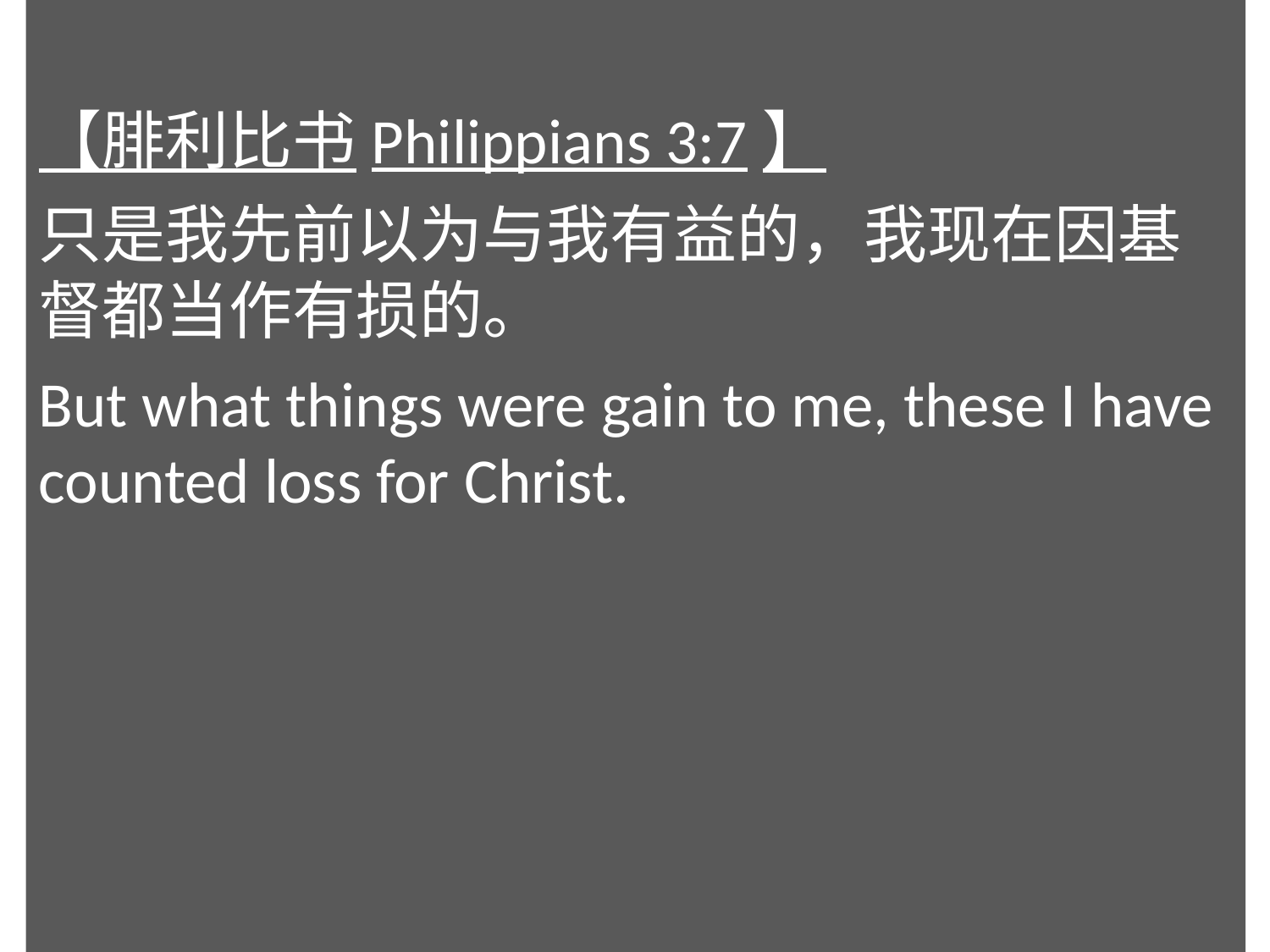

【腓利比书Philippians 3:7】
只是我先前以为与我有益的，我现在因基督都当作有损的。
But what things were gain to me, these I have counted loss for Christ.